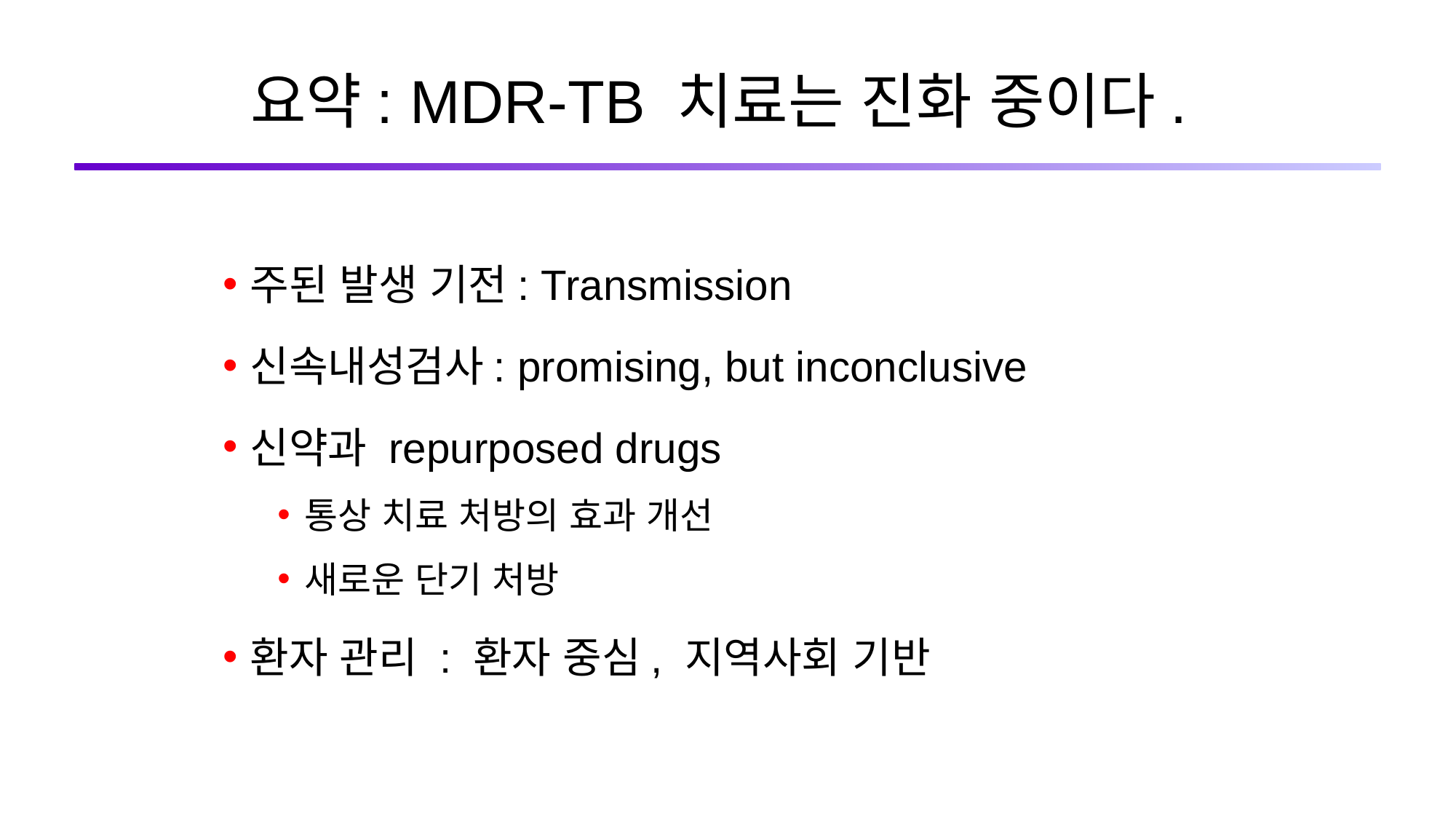

# 요약: MDR-TB 치료는 진화 중이다.

주된 발생 기전: Transmission
신속내성검사: promising, but inconclusive
신약과 repurposed drugs
통상 치료 처방의 효과 개선
새로운 단기 처방
환자 관리 : 환자 중심, 지역사회 기반